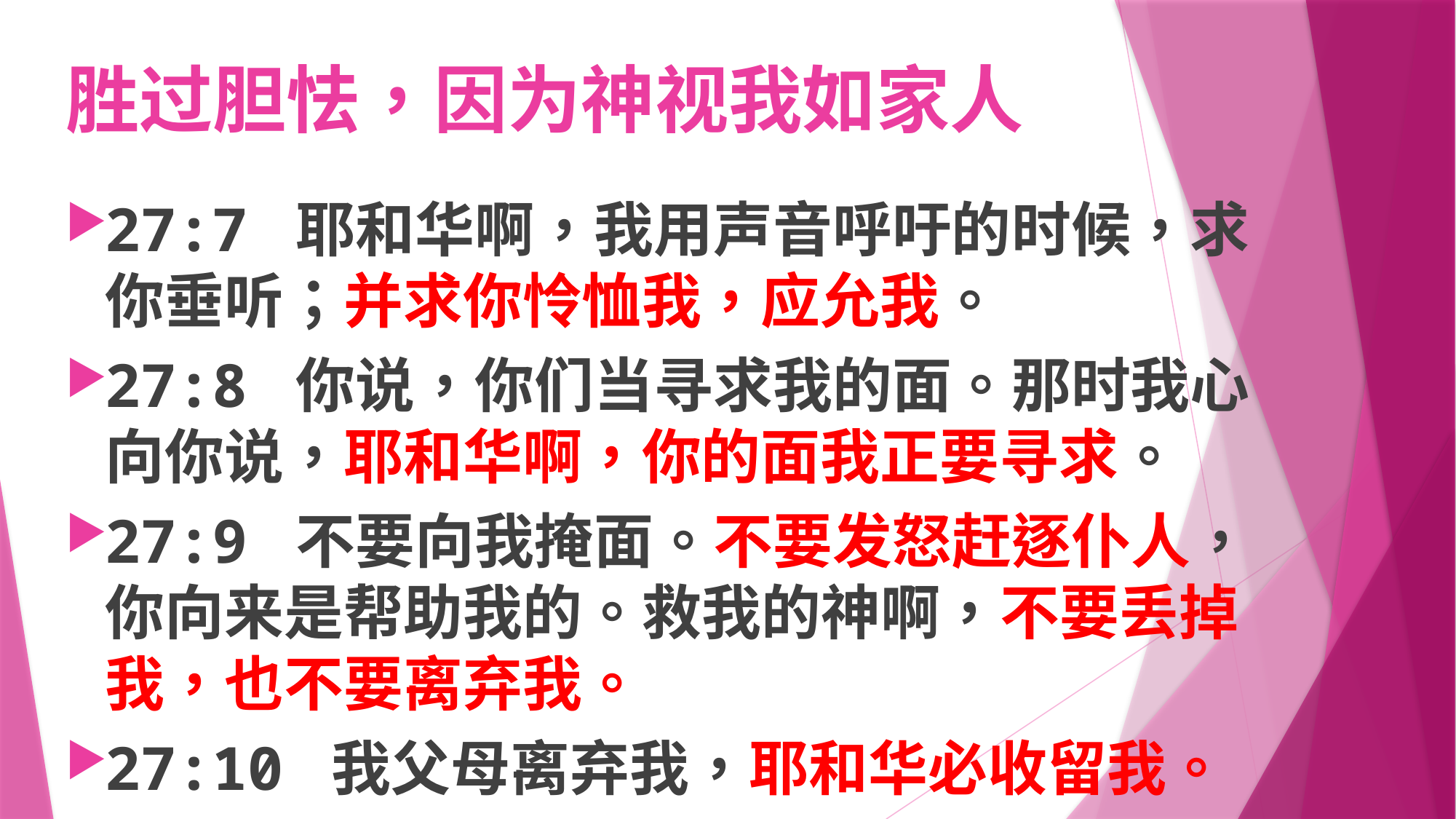

# 胜过胆怯，因为神视我如家人
27:7 耶和华啊，我用声音呼吁的时候，求你垂听；并求你怜恤我，应允我。
27:8 你说，你们当寻求我的面。那时我心向你说，耶和华啊，你的面我正要寻求。
27:9 不要向我掩面。不要发怒赶逐仆人，你向来是帮助我的。救我的神啊，不要丢掉我，也不要离弃我。
27:10 我父母离弃我，耶和华必收留我。